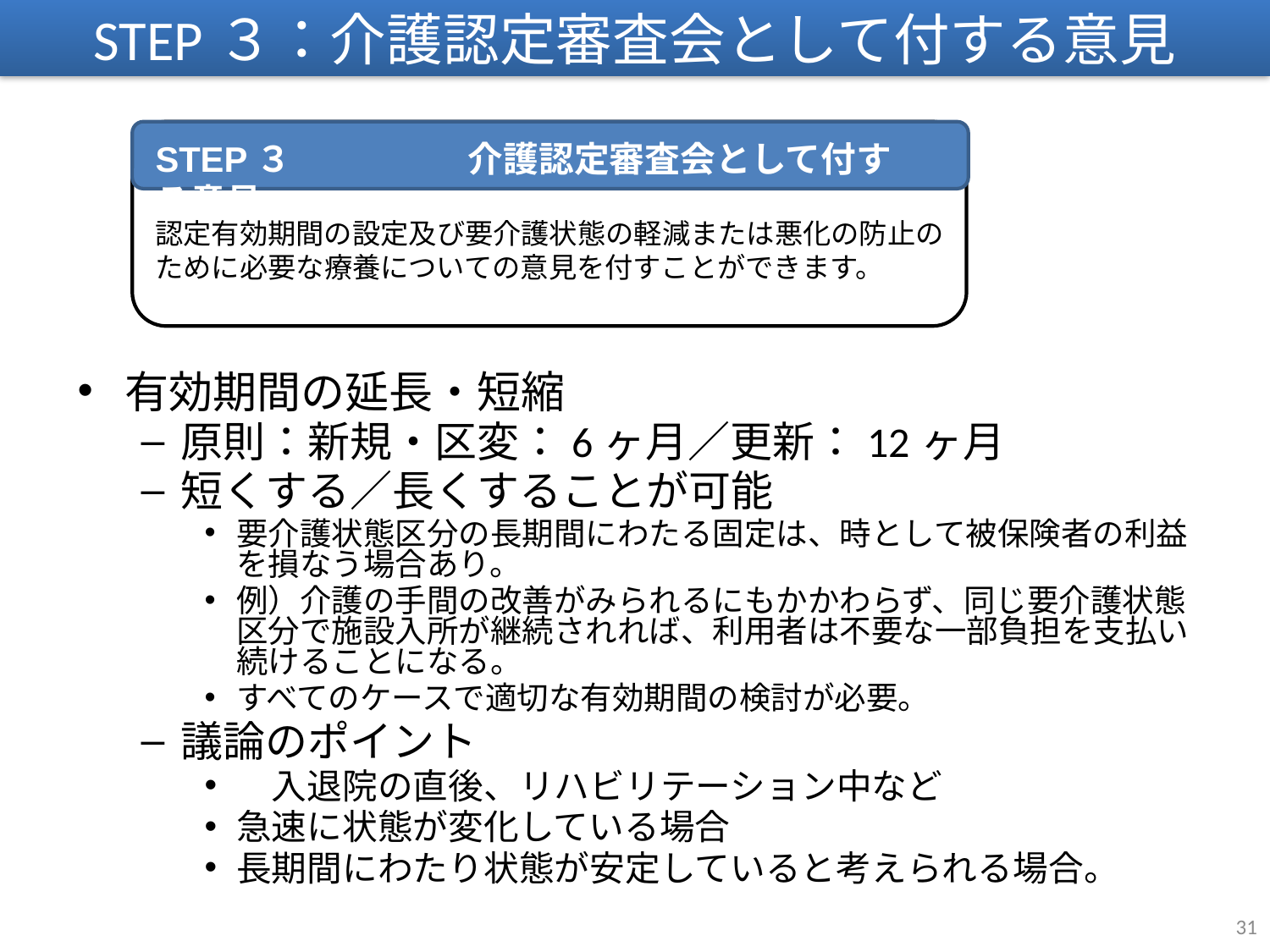

STEP３：介護認定審査会として付する意見

STEP３　　　　　介護認定審査会として付する意見
認定有効期間の設定及び要介護状態の軽減または悪化の防止のために必要な療養についての意見を付すことができます。

有効期間の延長・短縮
原則：新規・区変：6ヶ月／更新：12ヶ月
短くする／長くすることが可能
要介護状態区分の長期間にわたる固定は、時として被保険者の利益を損なう場合あり。
例）介護の手間の改善がみられるにもかかわらず、同じ要介護状態区分で施設入所が継続されれば、利用者は不要な一部負担を支払い続けることになる。
すべてのケースで適切な有効期間の検討が必要。
議論のポイント
　入退院の直後、リハビリテーション中など
急速に状態が変化している場合
長期間にわたり状態が安定していると考えられる場合。
31